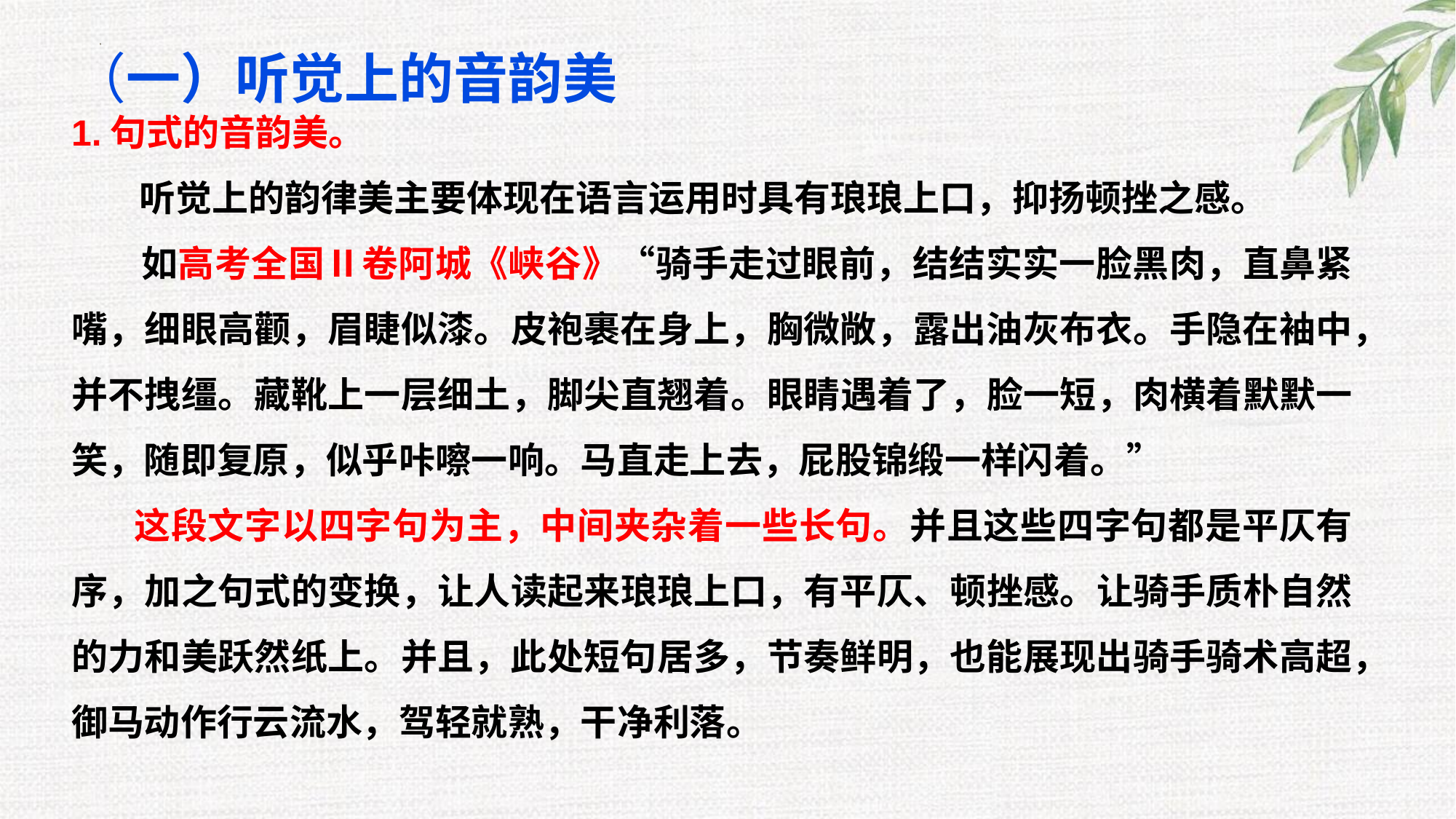

（一）听觉上的音韵美
1.句式的音韵美。
     听觉上的韵律美主要体现在语言运用时具有琅琅上口，抑扬顿挫之感。
     如高考全国Ⅱ卷阿城《峡谷》“骑手走过眼前，结结实实一脸黑肉，直鼻紧嘴，细眼高颧，眉睫似漆。皮袍裹在身上，胸微敞，露出油灰布衣。手隐在袖中，并不拽缰。藏靴上一层细土，脚尖直翘着。眼睛遇着了，脸一短，肉横着默默一笑，随即复原，似乎咔嚓一响。马直走上去，屁股锦缎一样闪着。”
    这段文字以四字句为主，中间夹杂着一些长句。并且这些四字句都是平仄有序，加之句式的变换，让人读起来琅琅上口，有平仄、顿挫感。让骑手质朴自然的力和美跃然纸上。并且，此处短句居多，节奏鲜明，也能展现出骑手骑术高超，御马动作行云流水，驾轻就熟，干净利落。